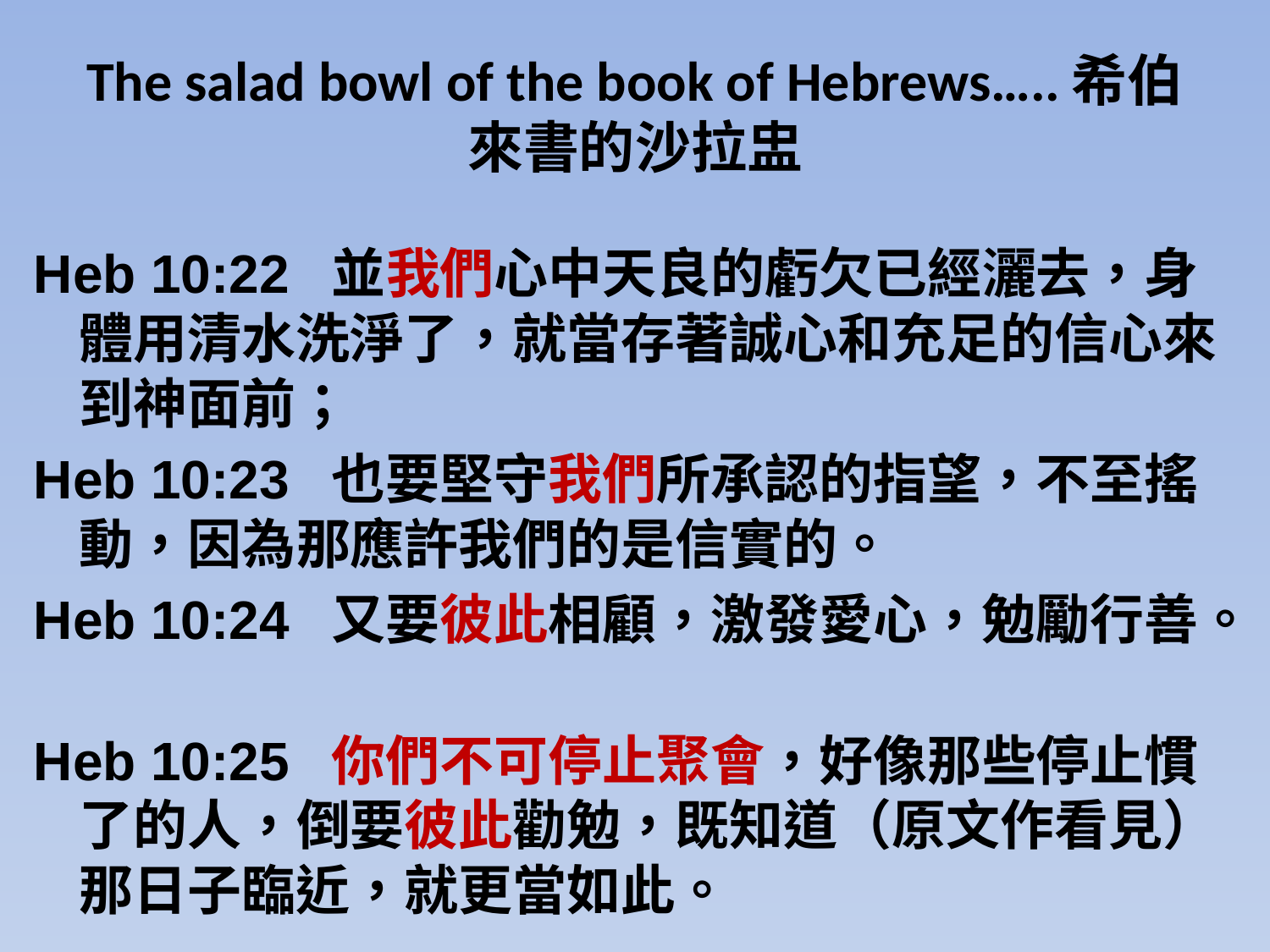

# The salad bowl of the book of Hebrews…..希伯來書的沙拉盅
Heb 10:22  並我們心中天良的虧欠已經灑去，身體用清水洗淨了，就當存著誠心和充足的信心來到神面前；
Heb 10:23  也要堅守我們所承認的指望，不至搖動，因為那應許我們的是信實的。
Heb 10:24  又要彼此相顧，激發愛心，勉勵行善。
Heb 10:25  你們不可停止聚會，好像那些停止慣了的人，倒要彼此勸勉，既知道（原文作看見）那日子臨近，就更當如此。